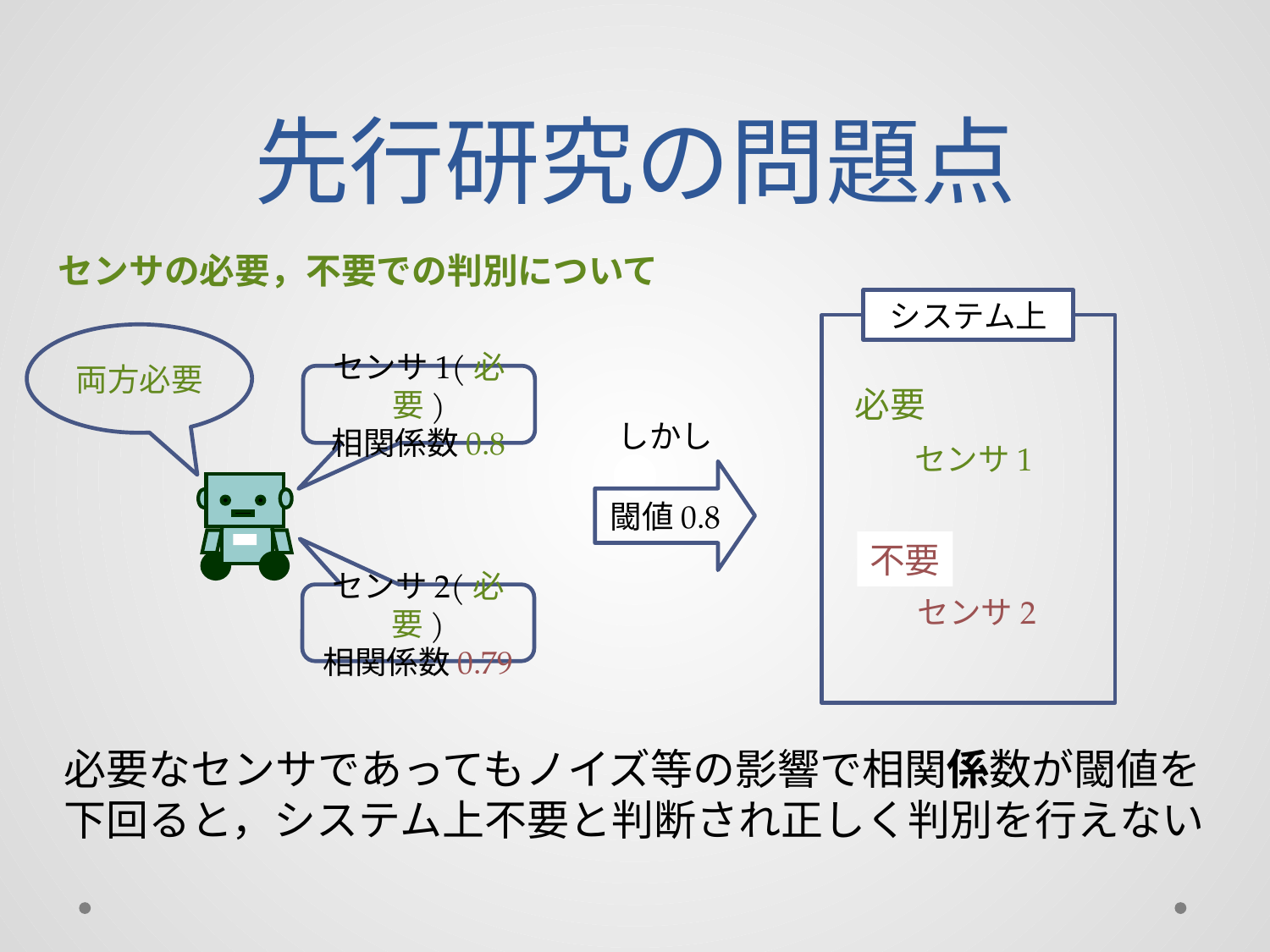

# 先行研究の問題点
センサの必要，不要での判別について

システム上

必要
センサ1
不要
センサ2
両方必要
センサ1(必要)
相関係数0.8

センサ2(必要)
相関係数0.79
しかし
閾値0.8
必要なセンサであってもノイズ等の影響で相関係数が閾値を
下回ると，システム上不要と判断され正しく判別を行えない